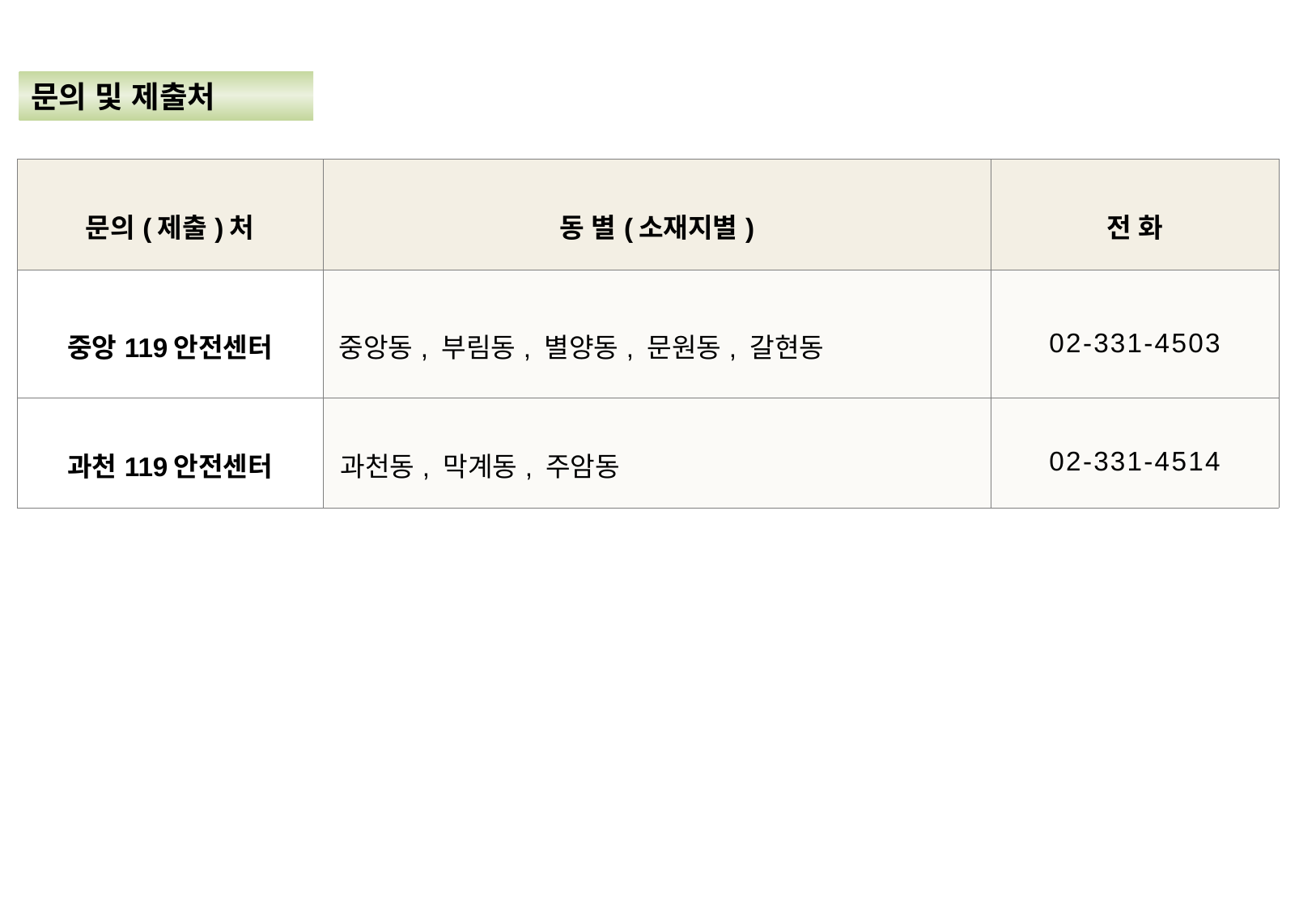

문의 및 제출처
| 문의(제출)처 | 동 별(소재지별) | 전 화 |
| --- | --- | --- |
| 중앙119안전센터 | 중앙동, 부림동, 별양동, 문원동, 갈현동 | 02-331-4503 |
| 과천119안전센터 | 과천동, 막계동, 주암동 | 02-331-4514 |